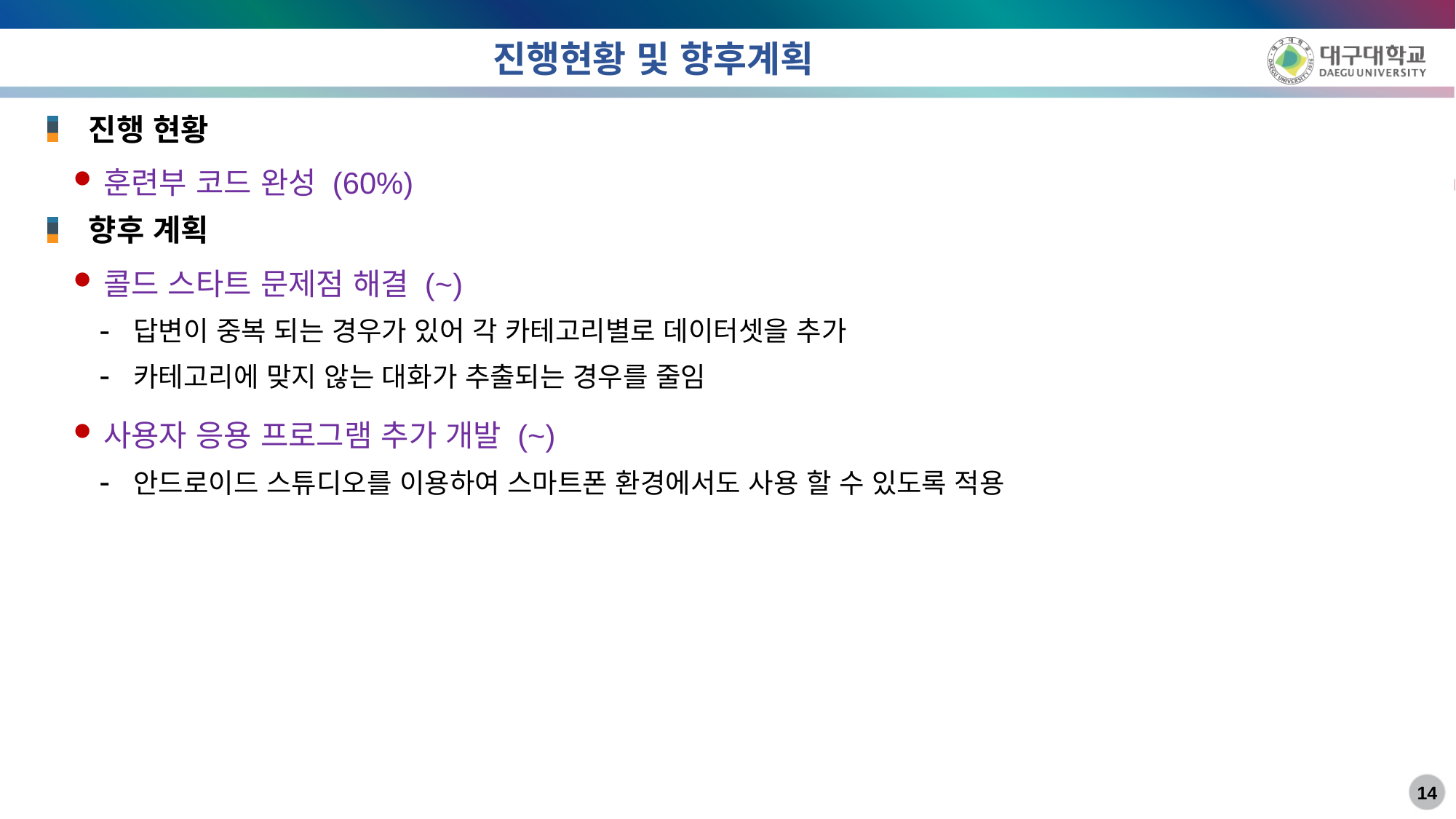

# 진행현황 및 향후계획
진행 현황
훈련부 코드 완성 (60%)
향후 계획
콜드 스타트 문제점 해결 (~)
답변이 중복 되는 경우가 있어 각 카테고리별로 데이터셋을 추가
카테고리에 맞지 않는 대화가 추출되는 경우를 줄임

사용자 응용 프로그램 추가 개발 (~)
안드로이드 스튜디오를 이용하여 스마트폰 환경에서도 사용 할 수 있도록 적용